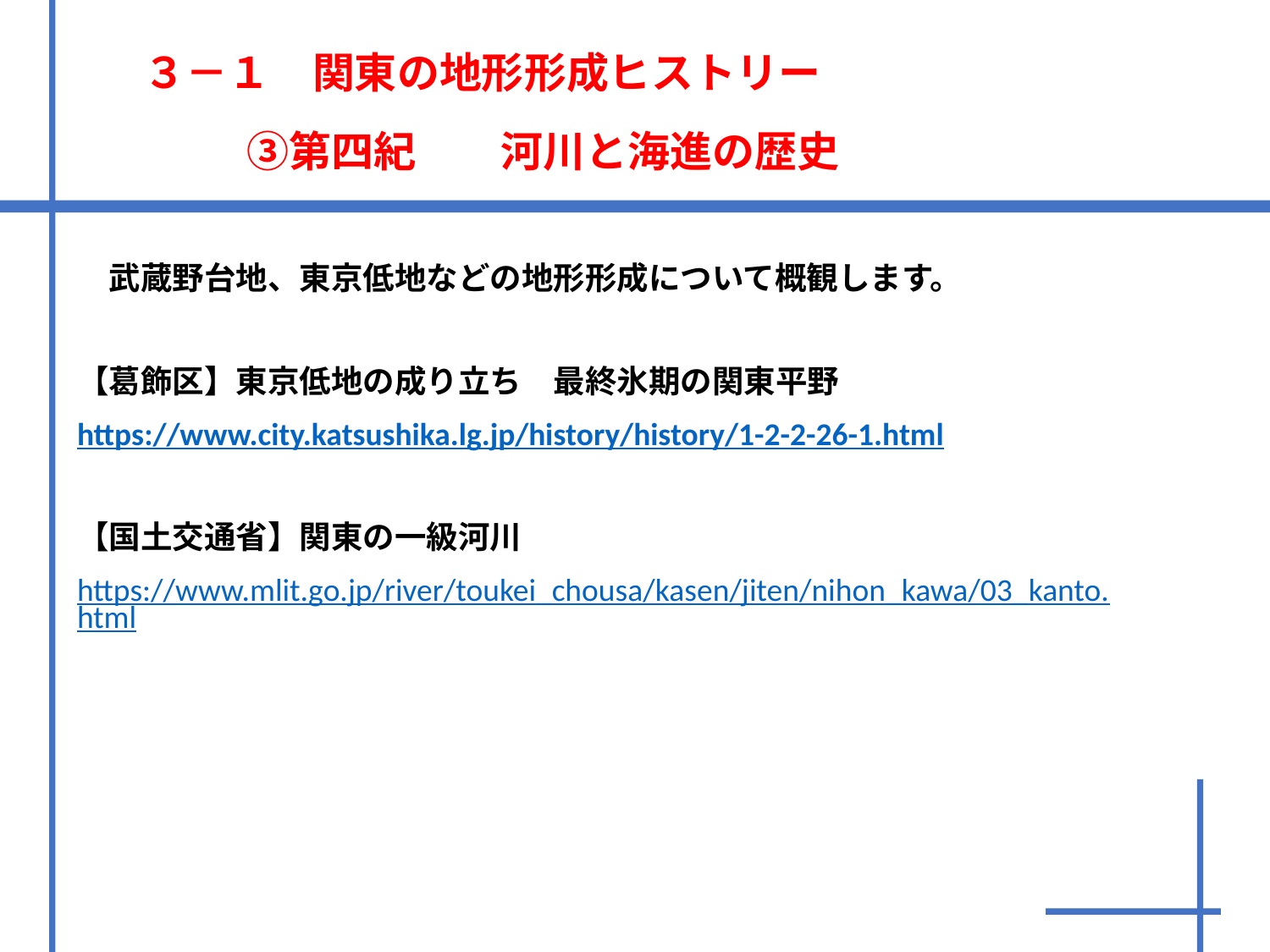

# ３－１　関東の地形形成ヒストリー 　　　　③第四紀　　河川と海進の歴史
　武蔵野台地、東京低地などの地形形成について概観します。

【葛飾区】東京低地の成り立ち　最終氷期の関東平野
https://www.city.katsushika.lg.jp/history/history/1-2-2-26-1.html

【国土交通省】関東の一級河川
https://www.mlit.go.jp/river/toukei_chousa/kasen/jiten/nihon_kawa/03_kanto.html